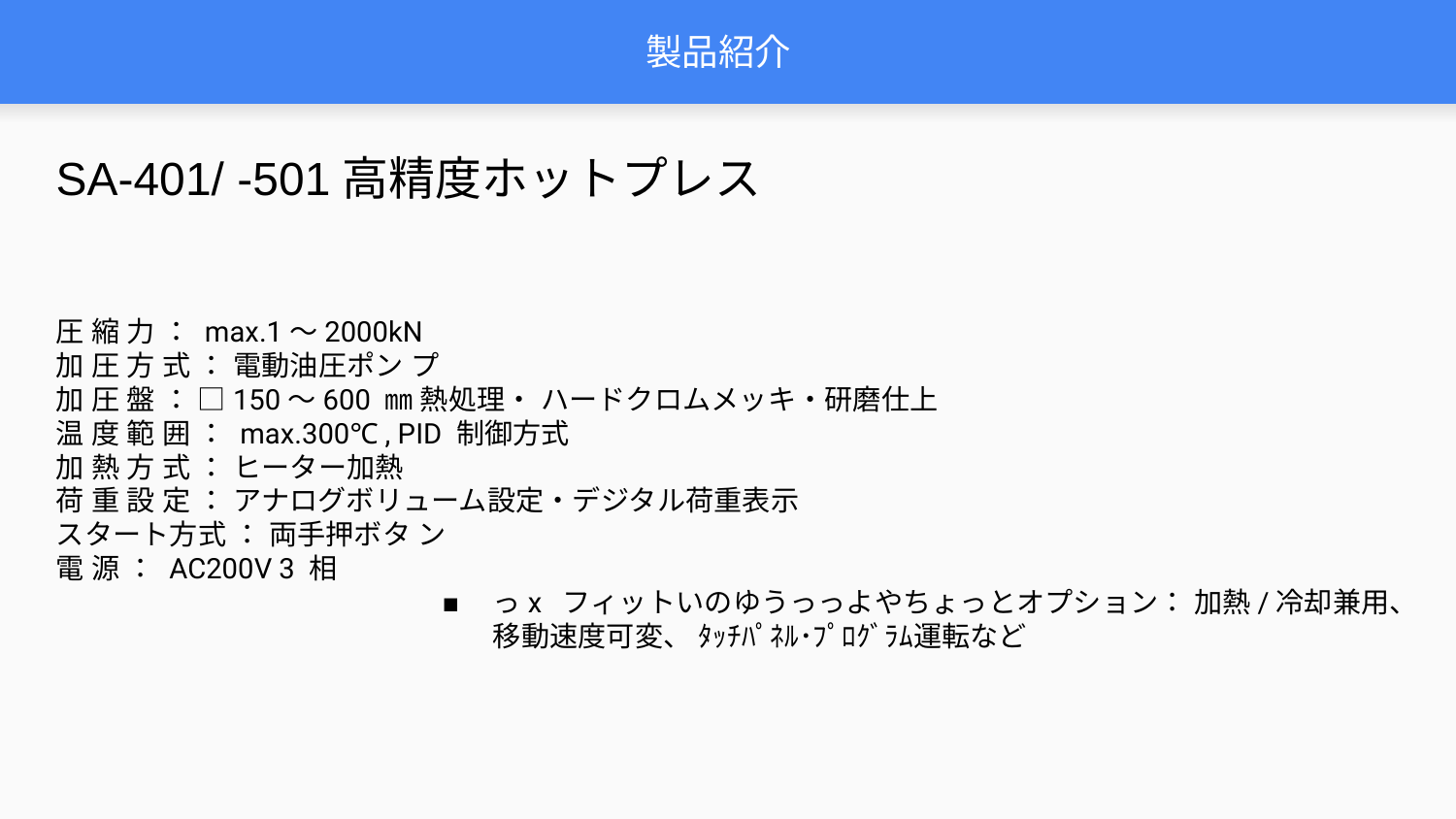

# 製品紹介
SA-401/ -501高精度ホットプレス
圧 縮 力 ： max.1～2000kN
加 圧 方 式 ： 電動油圧ポン プ
加 圧 盤 ： □150～600 ㎜ 熱処理・ ハードクロムメッキ・研磨仕上
温 度 範 囲 ： max.300℃ , PID 制御方式
加 熱 方 式 ： ヒーター加熱
荷 重 設 定 ： アナログボリューム設定・デジタル荷重表示
スタート方式 ： 両手押ボタ ン
電 源 ： AC200V 3 相
っx  フィットいのゆうっっよやちょっとオプション： 加熱/冷却兼用、 移動速度可変、 ﾀｯﾁﾊﾟﾈﾙ･ﾌﾟﾛｸﾞﾗﾑ運転など